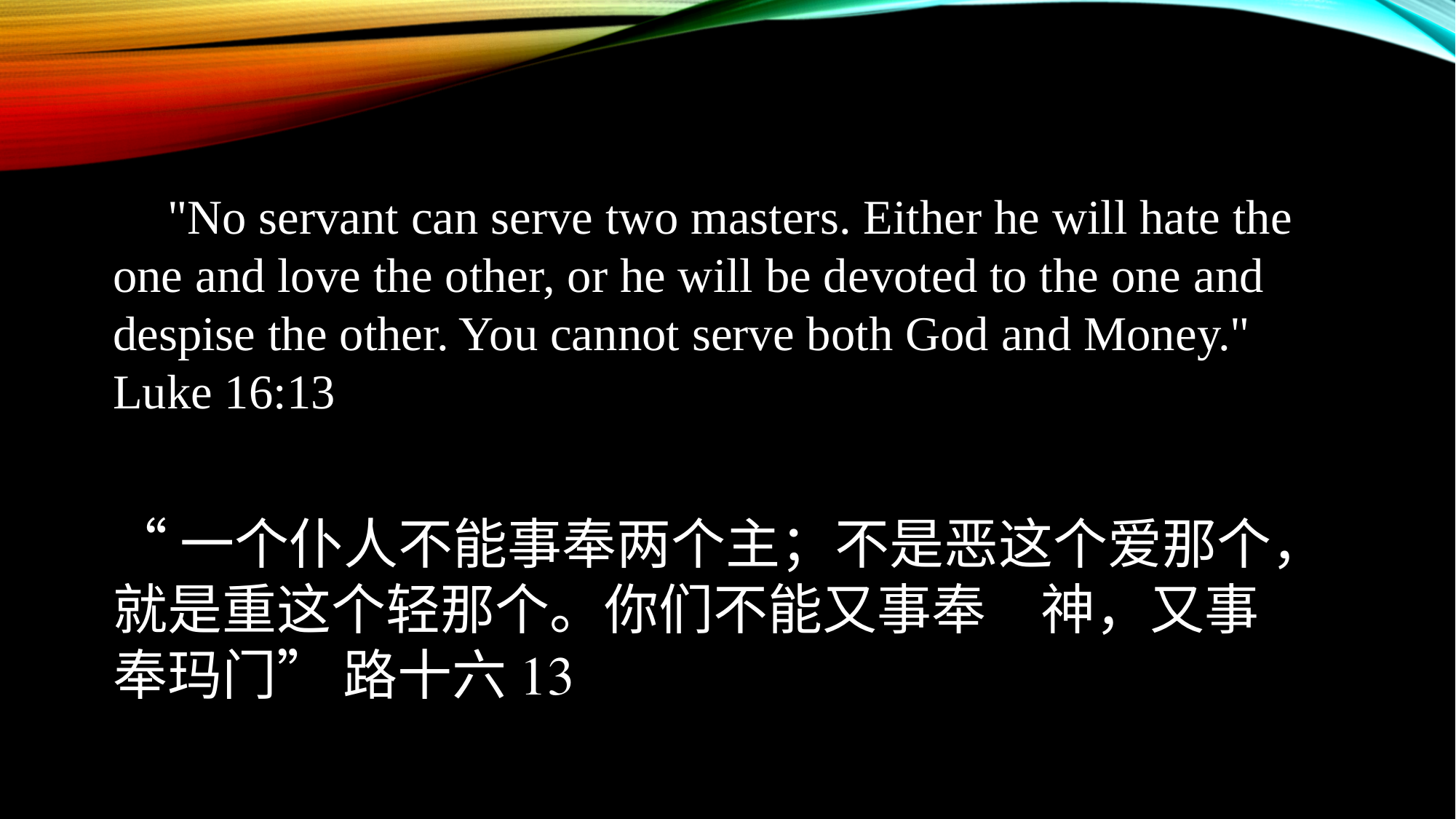

"No servant can serve two masters. Either he will hate the one and love the other, or he will be devoted to the one and despise the other. You cannot serve both God and Money." Luke 16:13
“一个仆人不能事奉两个主；不是恶这个爱那个，就是重这个轻那个。你们不能又事奉　神，又事奉玛门” 路十六13